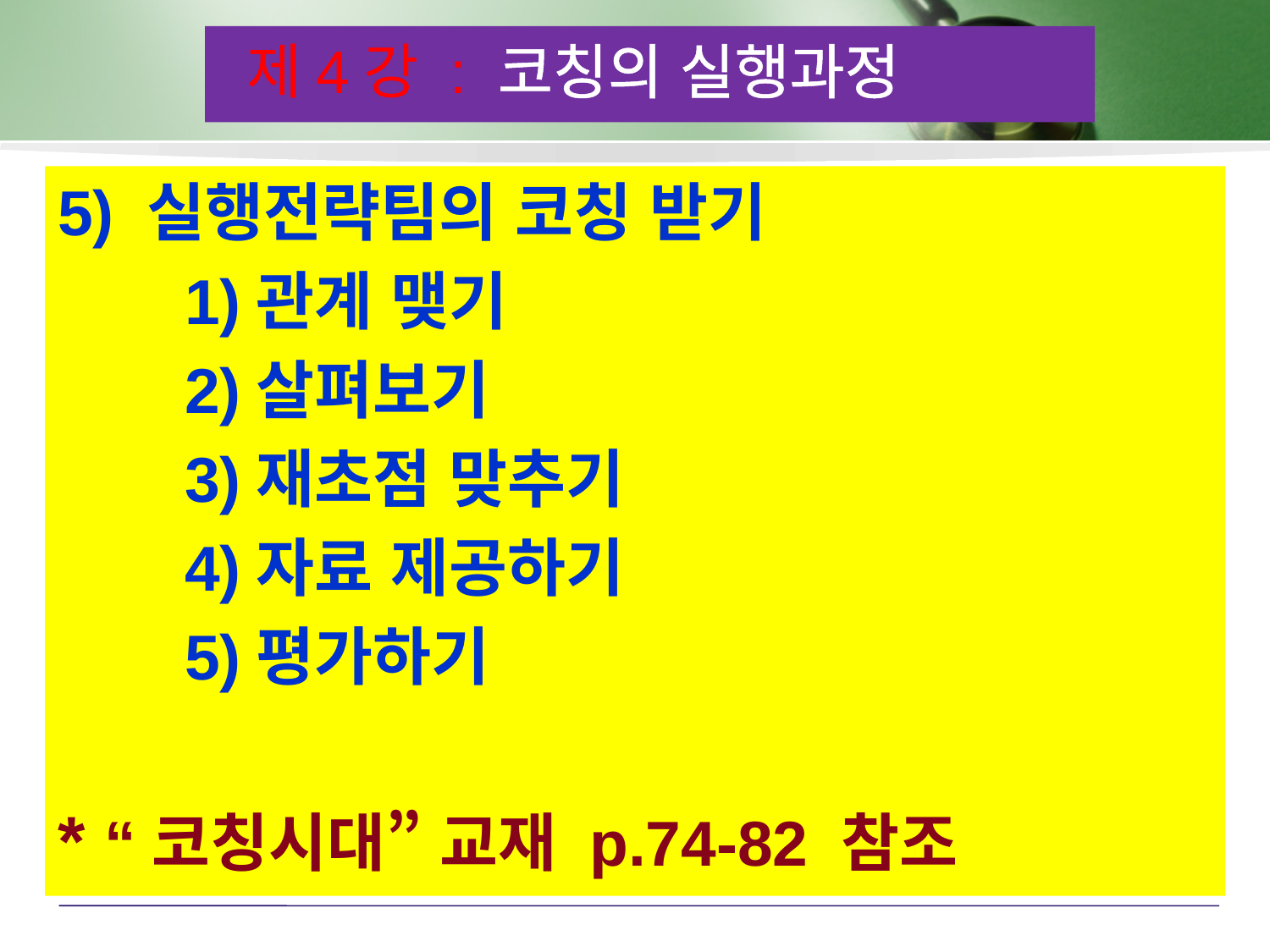

제4강 : 코칭의 실행과정
5) 실행전략팀의 코칭 받기
	1)관계 맺기
	2)살펴보기
	3)재초점 맞추기
	4)자료 제공하기
	5)평가하기

* “코칭시대” 교재 p.74-82 참조